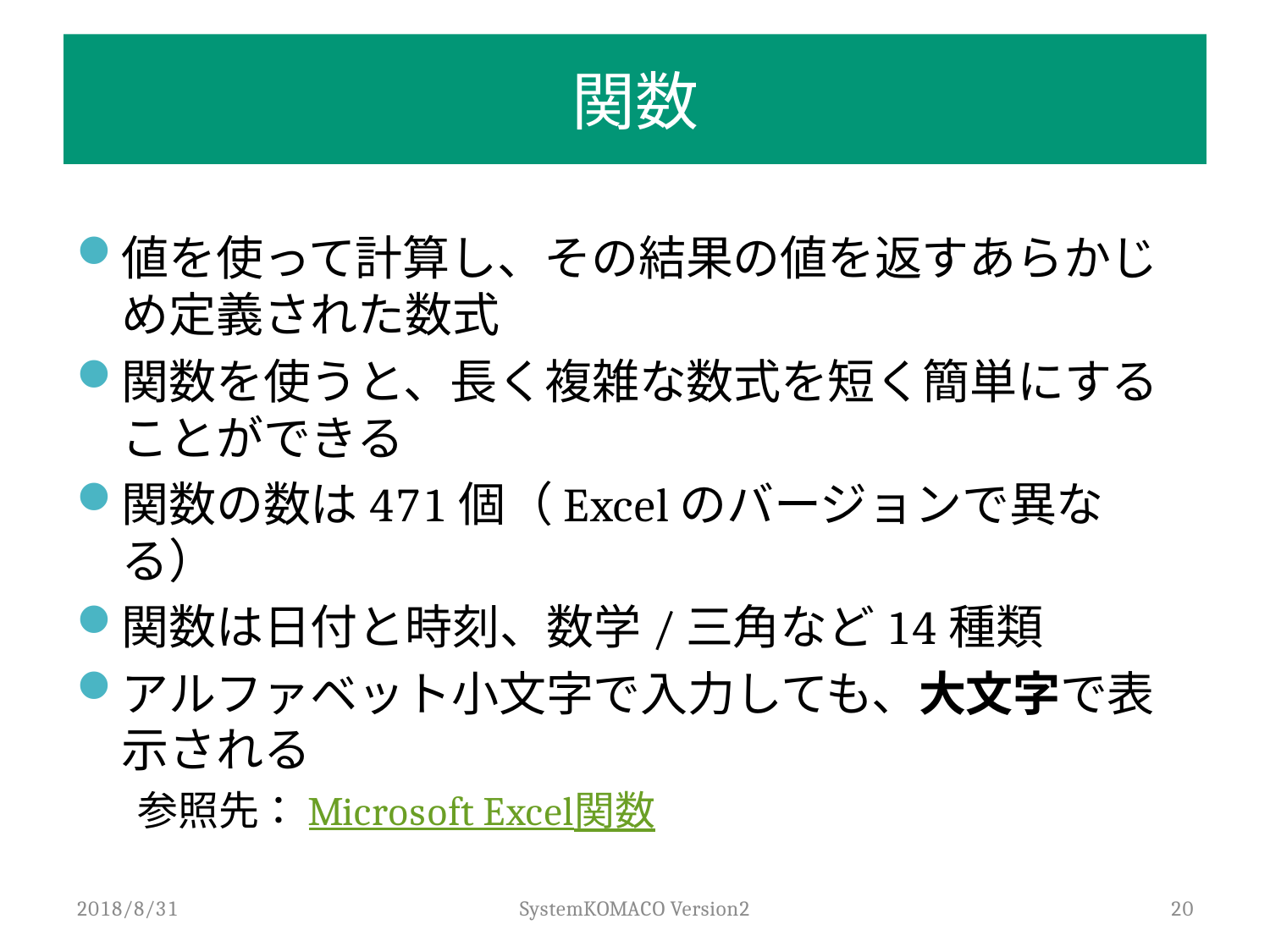

# 関数
値を使って計算し、その結果の値を返すあらかじめ定義された数式
関数を使うと、長く複雑な数式を短く簡単にすることができる
関数の数は471個（Excelのバージョンで異なる）
関数は日付と時刻、数学/三角など14種類
アルファベット小文字で入力しても、大文字で表示される
参照先：Microsoft Excel関数
2018/8/31
SystemKOMACO Version2
20